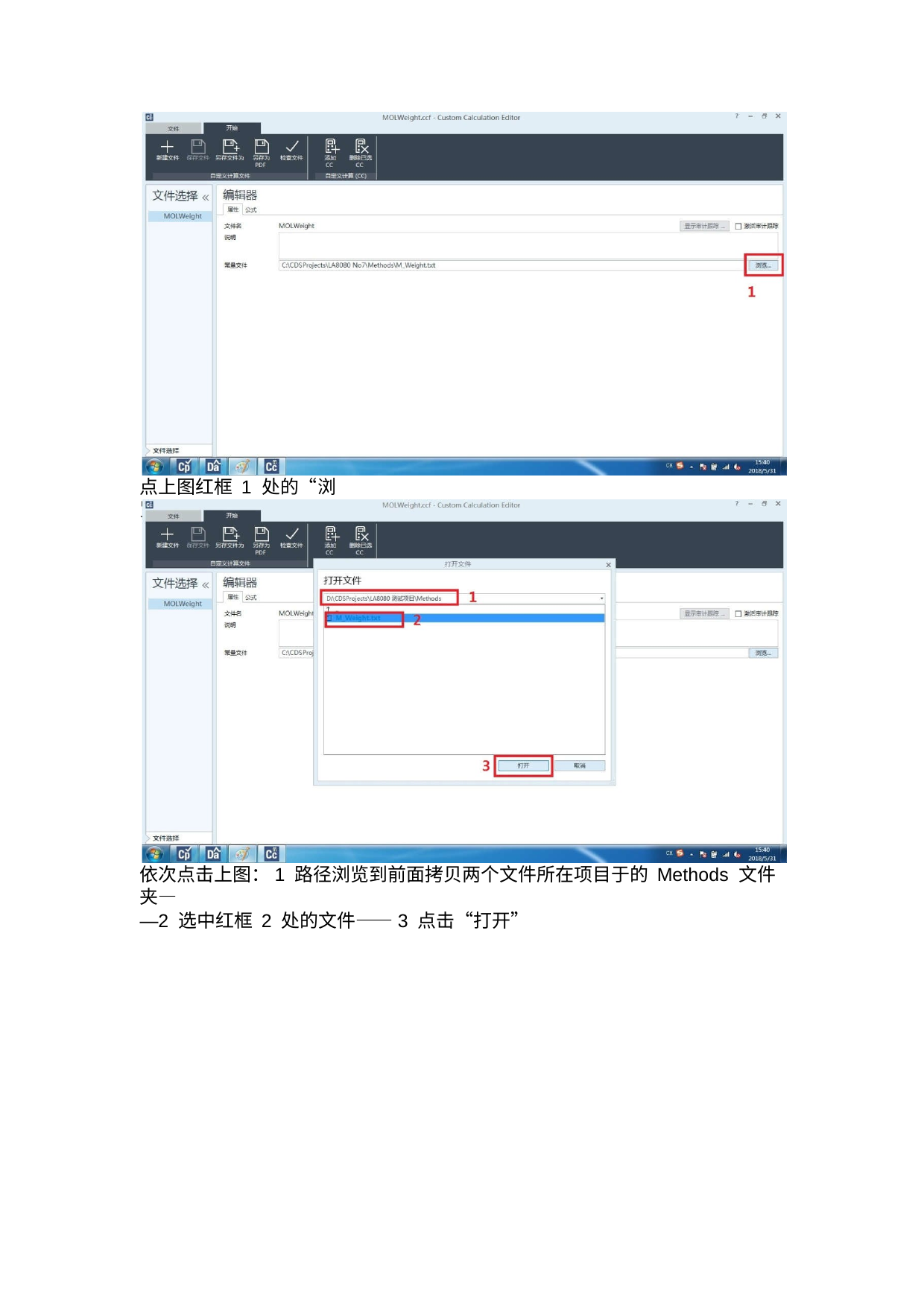

点上图红框 1 处的“浏览”

依次点击上图：1 路径浏览到前面拷贝两个文件所在项目于的 Methods 文件夹—
—2 选中红框 2 处的文件——3 点击“打开”